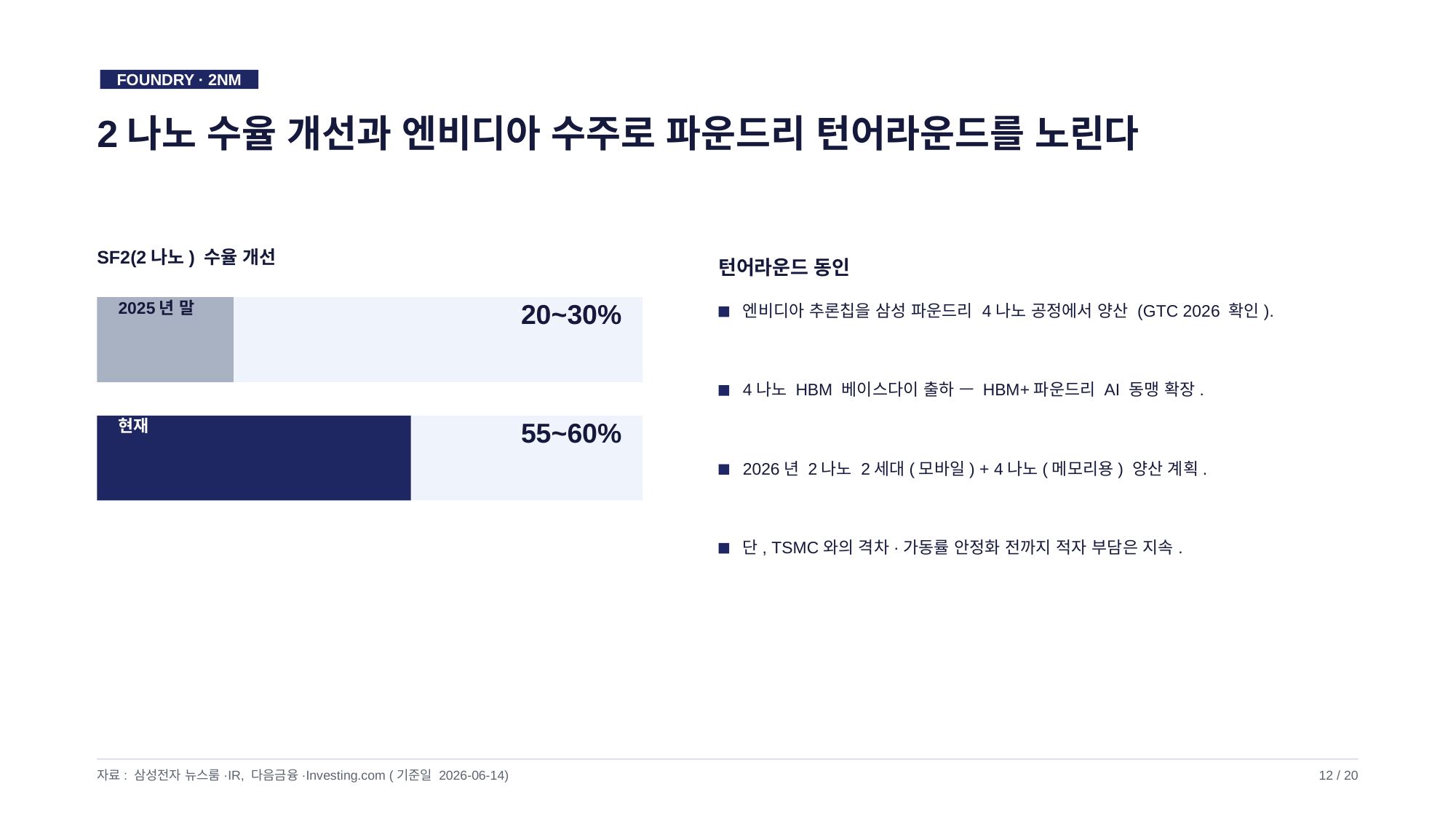

FOUNDRY · 2NM
2나노 수율 개선과 엔비디아 수주로 파운드리 턴어라운드를 노린다
SF2(2나노) 수율 개선
턴어라운드 동인

2025년 말
20~30%
엔비디아 추론칩을 삼성 파운드리 4나노 공정에서 양산 (GTC 2026 확인).

4나노 HBM 베이스다이 출하 — HBM+파운드리 AI 동맹 확장.

현재
55~60%
2026년 2나노 2세대(모바일) + 4나노(메모리용) 양산 계획.

단, TSMC와의 격차·가동률 안정화 전까지 적자 부담은 지속.

자료: 삼성전자 뉴스룸·IR, 다음금융·Investing.com (기준일 2026-06-14)
12 / 20